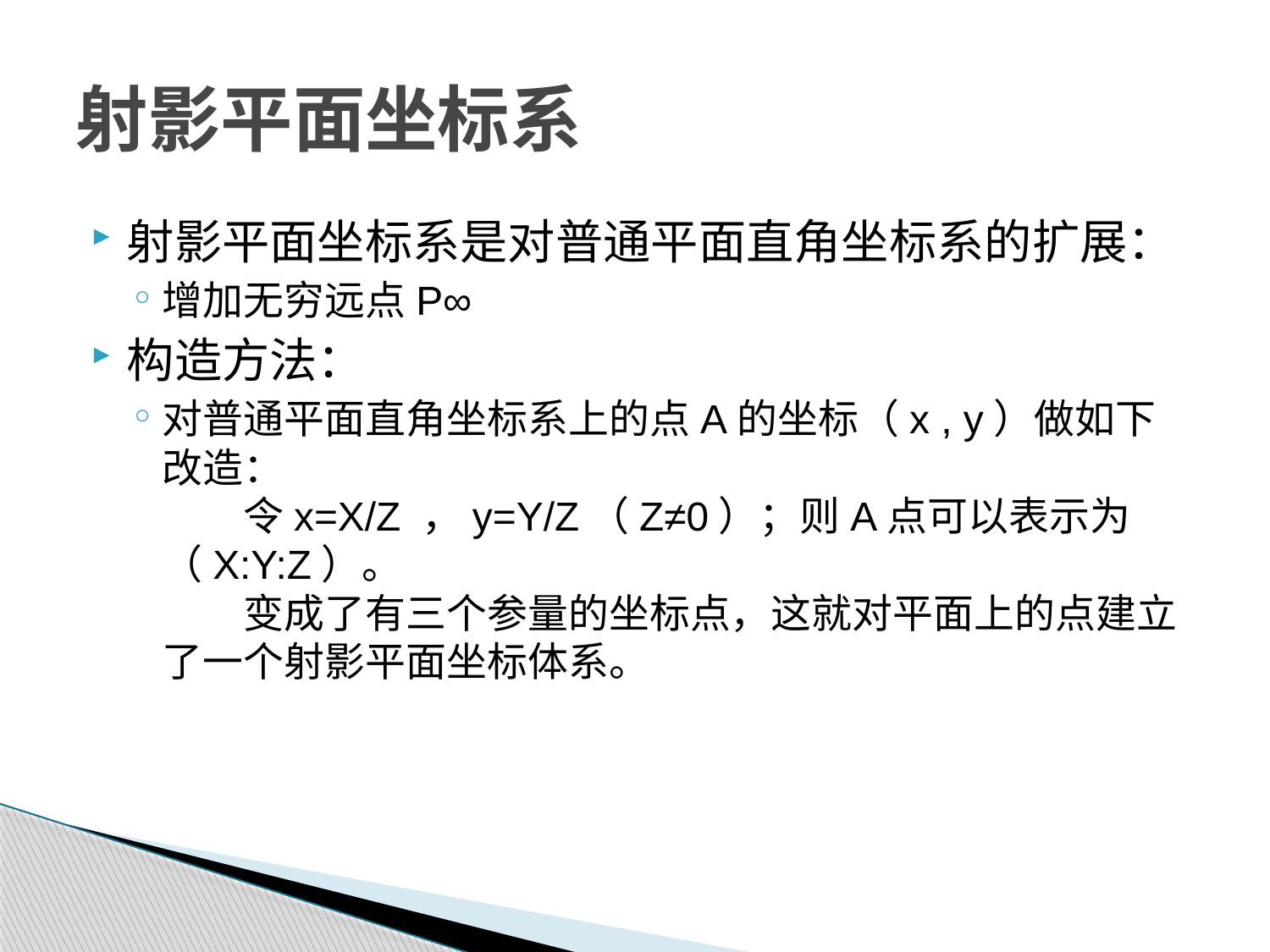

# 射影平面坐标系
射影平面坐标系是对普通平面直角坐标系的扩展：
增加无穷远点P∞
构造方法：
对普通平面直角坐标系上的点A的坐标（x , y）做如下改造：
　　令x=X/Z ，y=Y/Z（Z≠0）；则A点可以表示为（X:Y:Z）。
　　变成了有三个参量的坐标点，这就对平面上的点建立了一个射影平面坐标体系。